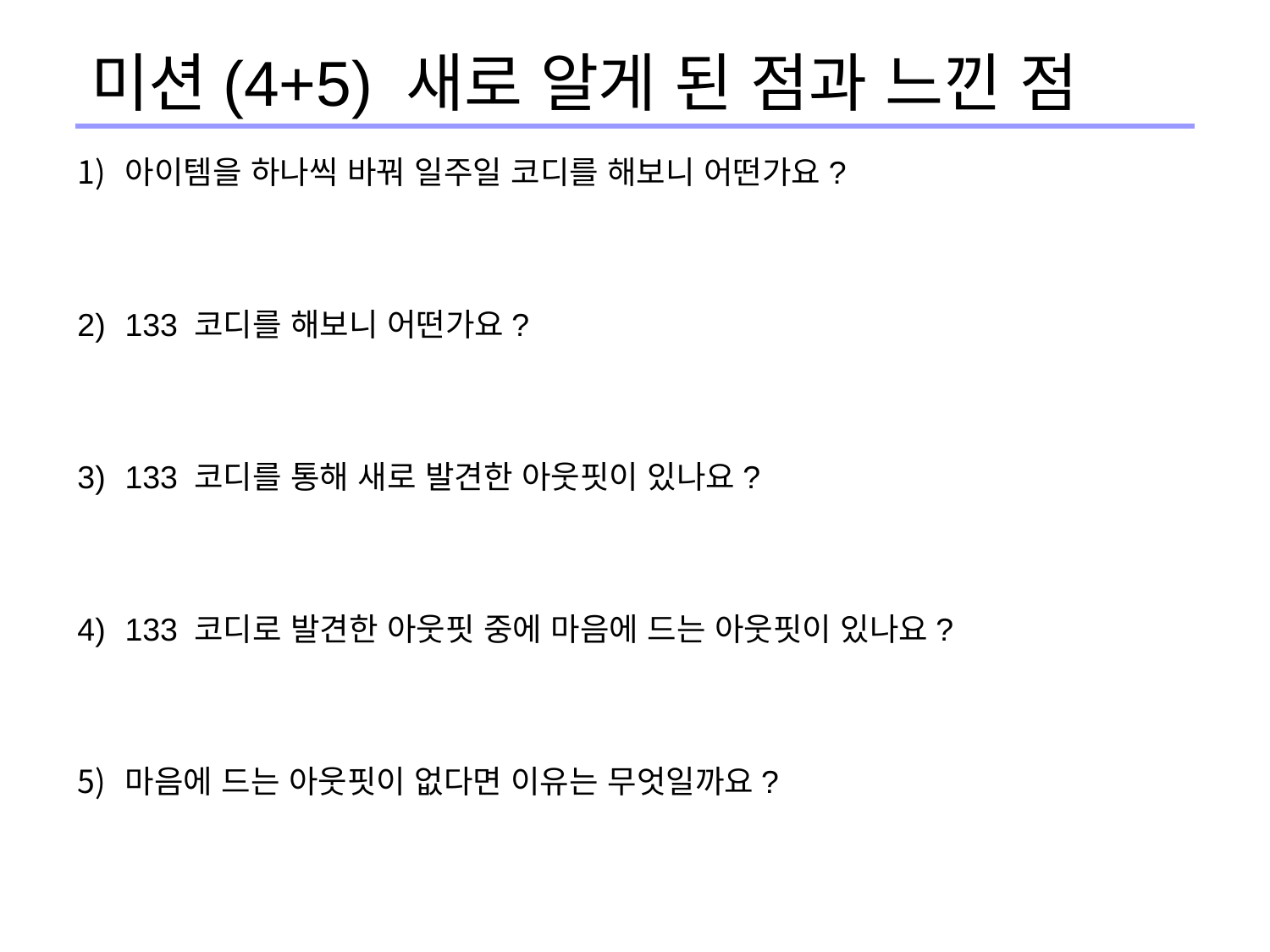

미션(4+5) 새로 알게 된 점과 느낀 점
아이템을 하나씩 바꿔 일주일 코디를 해보니 어떤가요?

133 코디를 해보니 어떤가요?

133 코디를 통해 새로 발견한 아웃핏이 있나요?

133 코디로 발견한 아웃핏 중에 마음에 드는 아웃핏이 있나요?

마음에 드는 아웃핏이 없다면 이유는 무엇일까요?